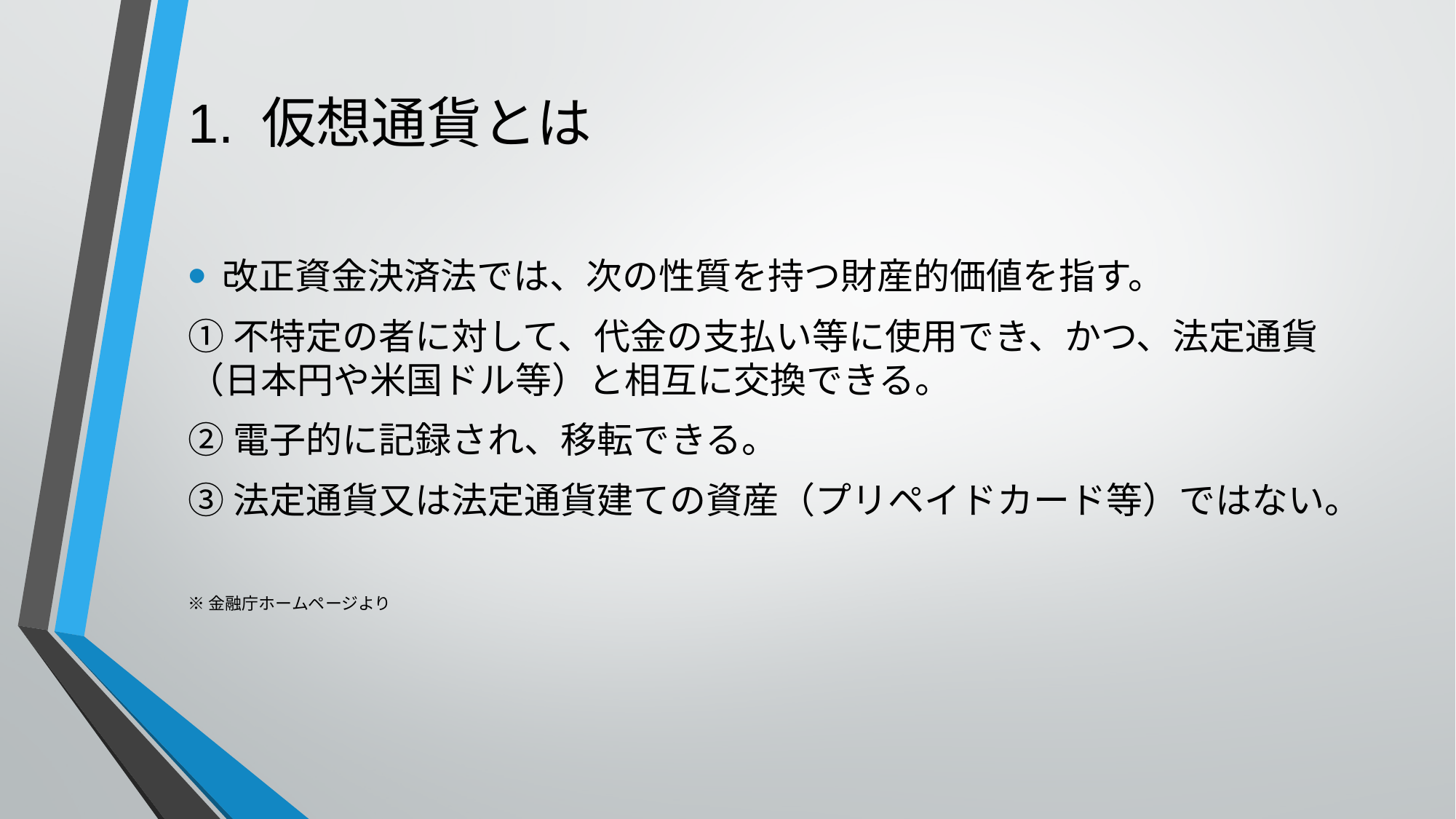

# 1. 仮想通貨とは
改正資金決済法では、次の性質を持つ財産的価値を指す。
①不特定の者に対して、代金の支払い等に使用でき、かつ、法定通貨（日本円や米国ドル等）と相互に交換できる。
②電子的に記録され、移転できる。
③法定通貨又は法定通貨建ての資産（プリペイドカード等）ではない。

※金融庁ホームページより